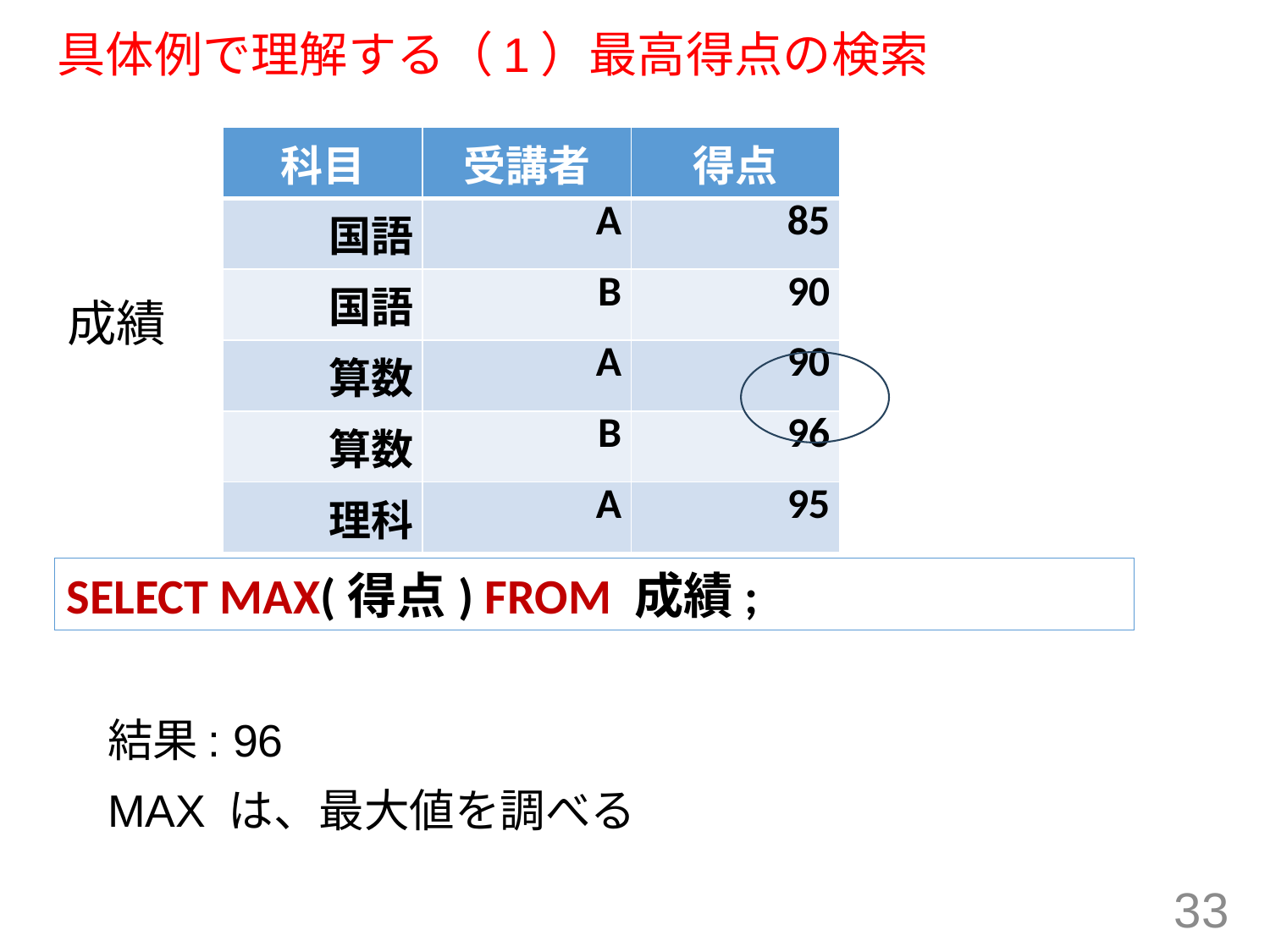

# 具体例で理解する（1）最高得点の検索
| 科目 | 受講者 | 得点 |
| --- | --- | --- |
| 国語 | A | 85 |
| 国語 | B | 90 |
| 算数 | A | 90 |
| 算数 | B | 96 |
| 理科 | A | 95 |
成績

SELECT MAX(得点) FROM 成績;
結果: 96
MAX は、最大値を調べる
33